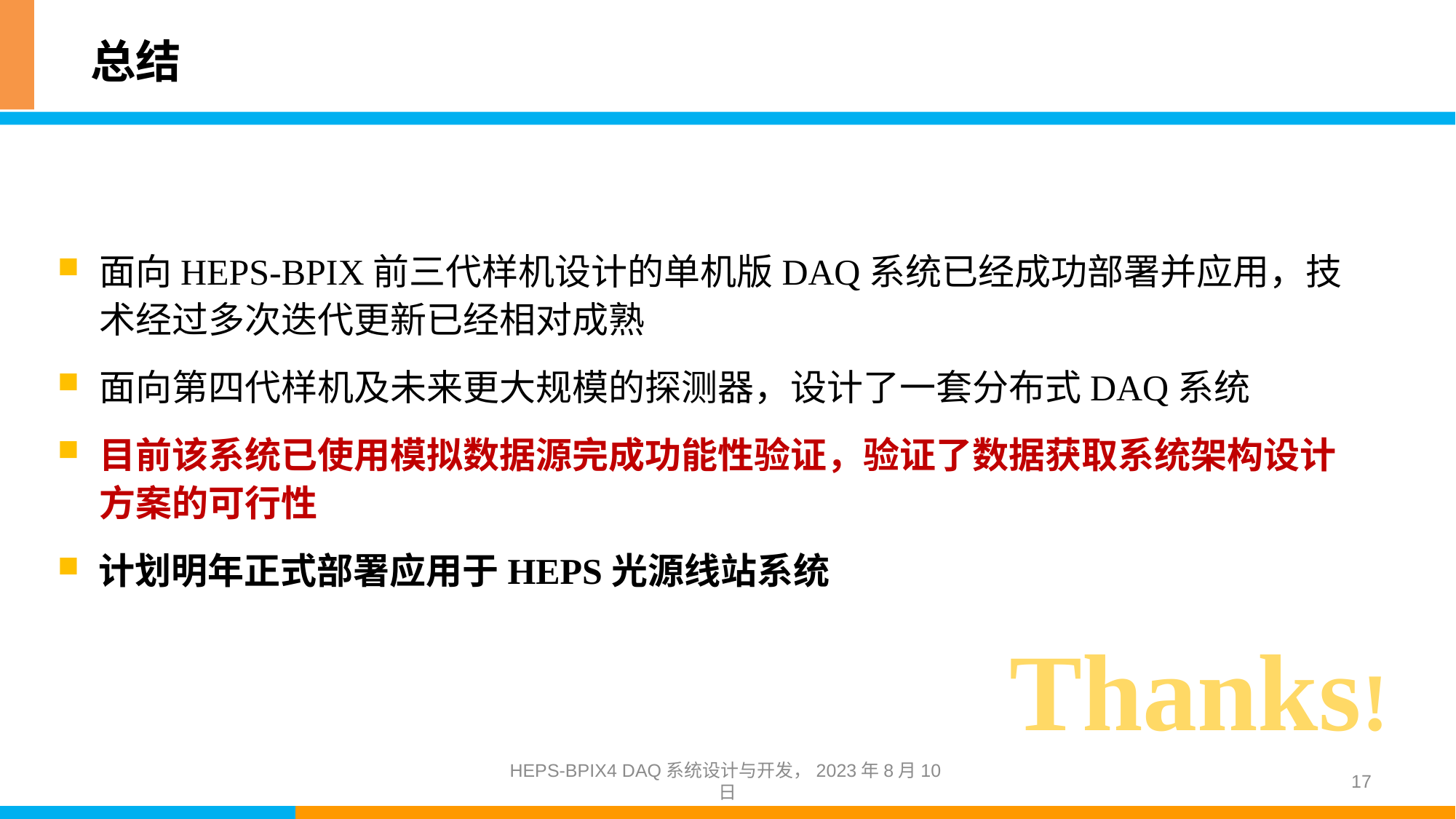

# 总结
面向HEPS-BPIX前三代样机设计的单机版DAQ系统已经成功部署并应用，技术经过多次迭代更新已经相对成熟
面向第四代样机及未来更大规模的探测器，设计了一套分布式DAQ系统
目前该系统已使用模拟数据源完成功能性验证，验证了数据获取系统架构设计方案的可行性
计划明年正式部署应用于HEPS光源线站系统
Thanks!
HEPS-BPIX4 DAQ系统设计与开发，2023年8月10日
17